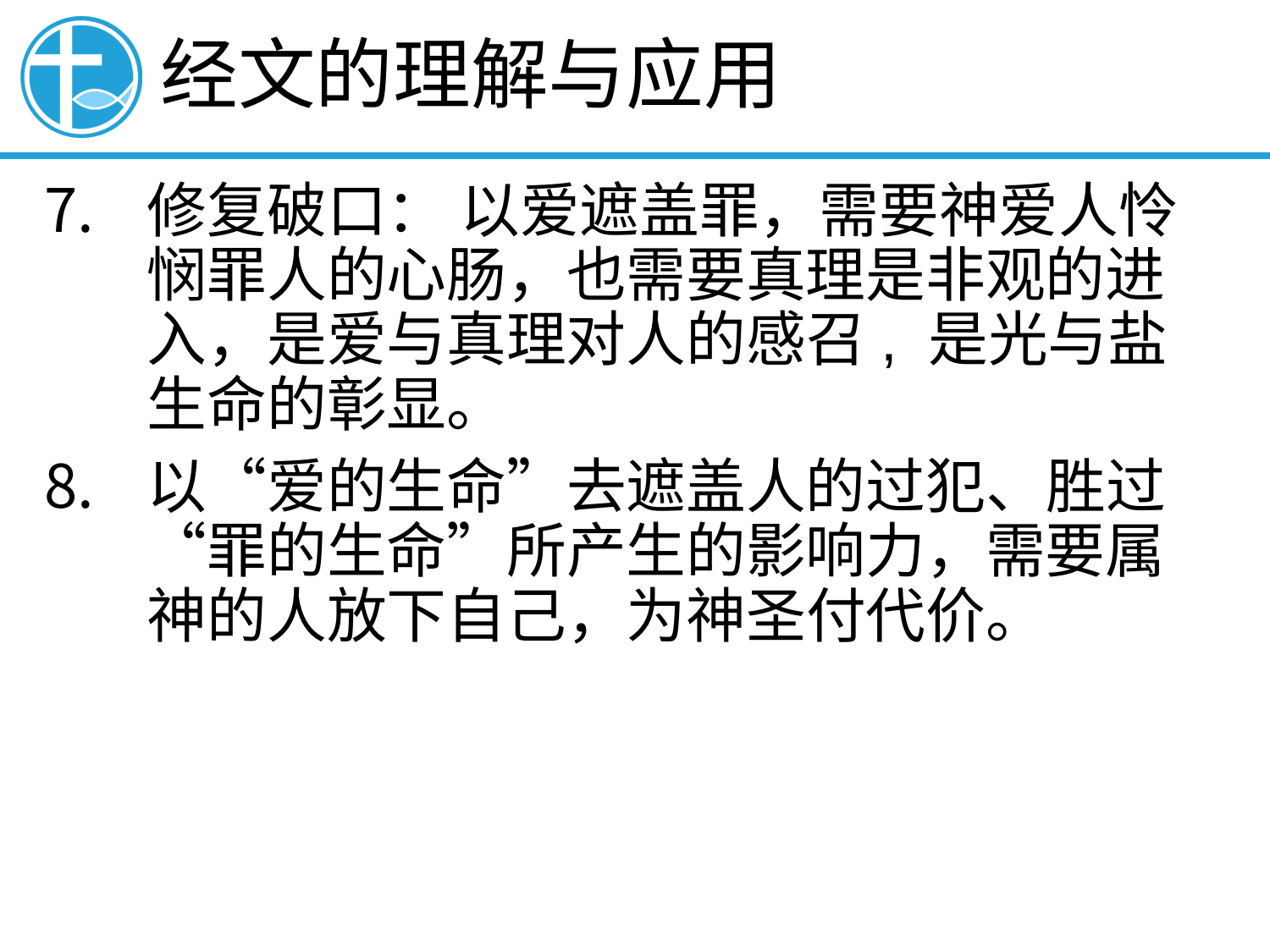

# 经文的理解与应用
修复破口： 以爱遮盖罪，需要神爱人怜悯罪人的心肠，也需要真理是非观的进入，是爱与真理对人的感召, 是光与盐生命的彰显。
以“爱的生命”去遮盖人的过犯、胜过“罪的生命”所产生的影响力，需要属神的人放下自己，为神圣付代价。